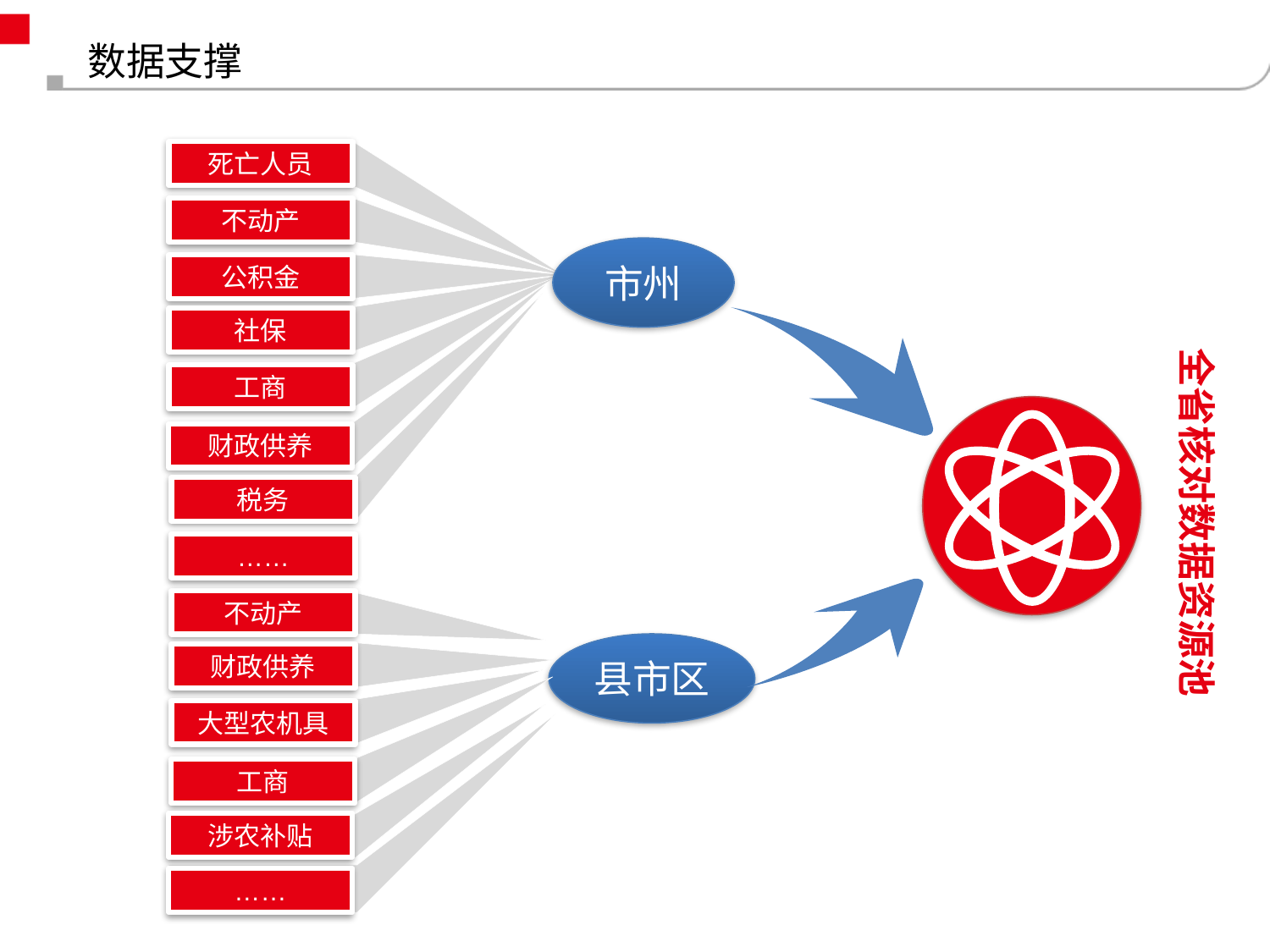

数据支撑

死亡人员
不动产
公积金
社保
工商
财政供养
税务
……

市州

全省核对数据资源池

不动产
财政供养
大型农机具
工商
涉农补贴
……

县市区